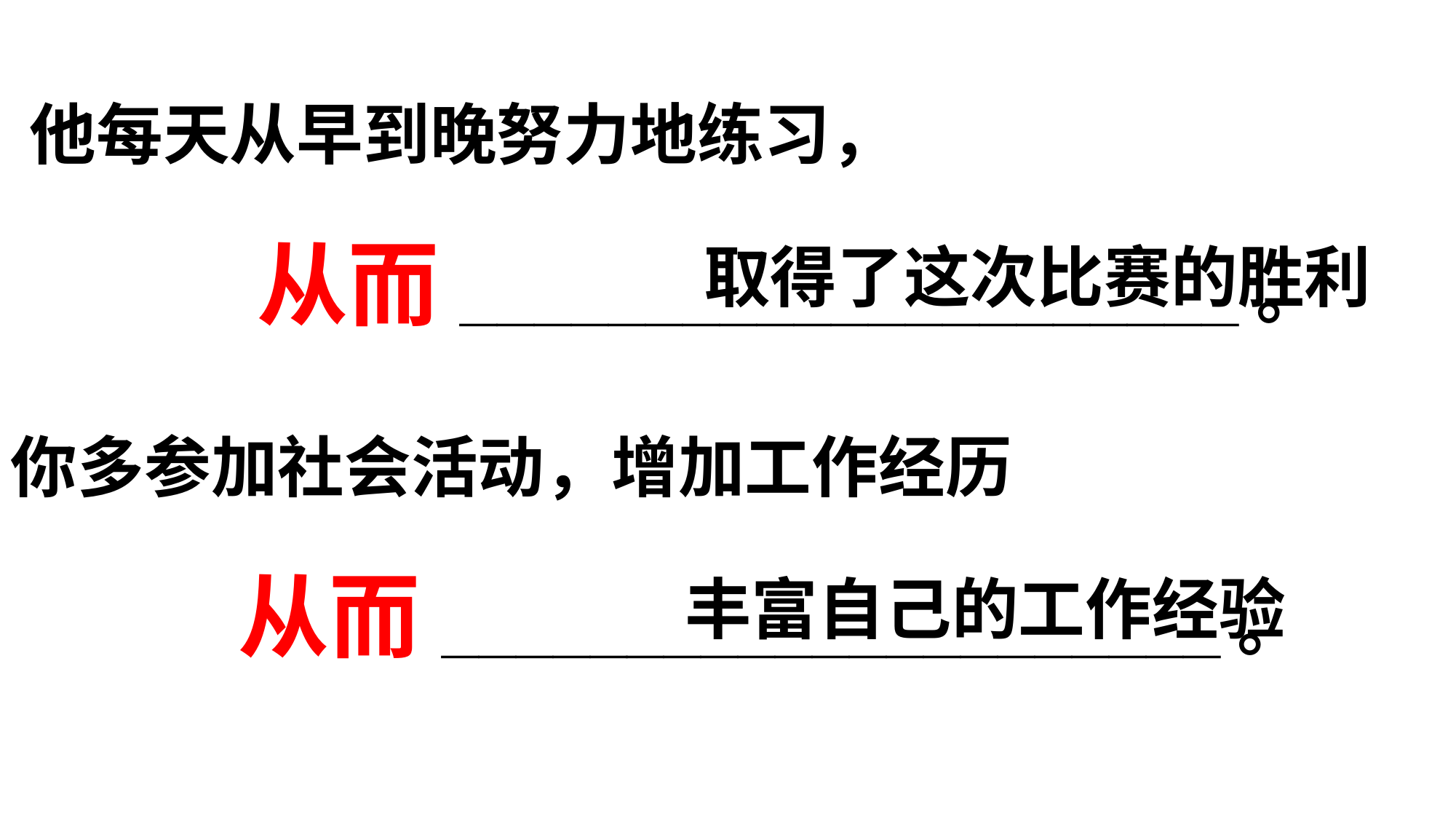

他每天从早到晚努力地练习，
              从而_____________________。
取得了这次比赛的胜利
你多参加社会活动，增加工作经历
              从而_____________________。
丰富自己的工作经验